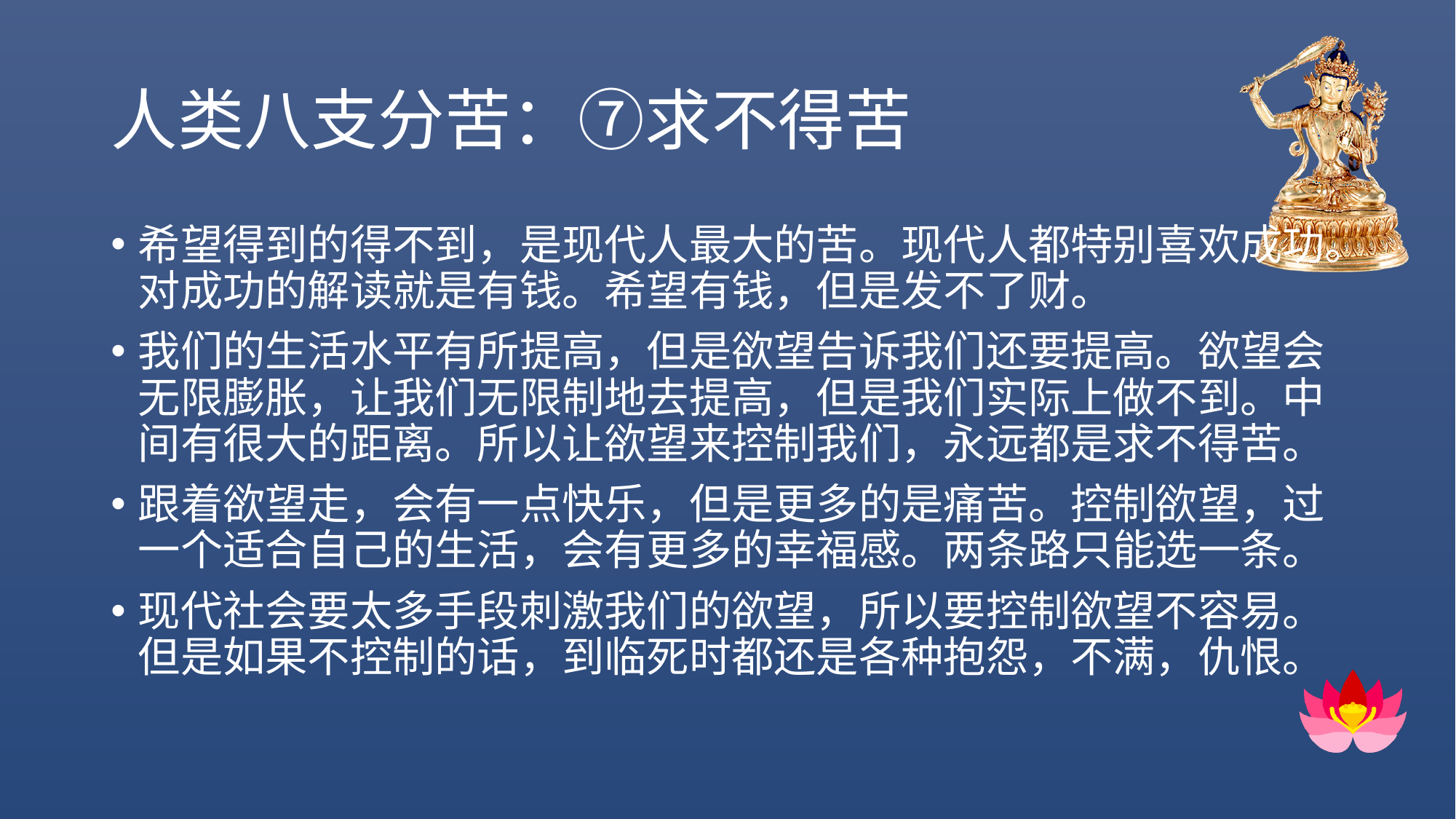

# 人类八支分苦：⑦求不得苦
希望得到的得不到，是现代人最大的苦。现代人都特别喜欢成功。对成功的解读就是有钱。希望有钱，但是发不了财。
我们的生活水平有所提高，但是欲望告诉我们还要提高。欲望会无限膨胀，让我们无限制地去提高，但是我们实际上做不到。中间有很大的距离。所以让欲望来控制我们，永远都是求不得苦。
跟着欲望走，会有一点快乐，但是更多的是痛苦。控制欲望，过一个适合自己的生活，会有更多的幸福感。两条路只能选一条。
现代社会要太多手段刺激我们的欲望，所以要控制欲望不容易。但是如果不控制的话，到临死时都还是各种抱怨，不满，仇恨。